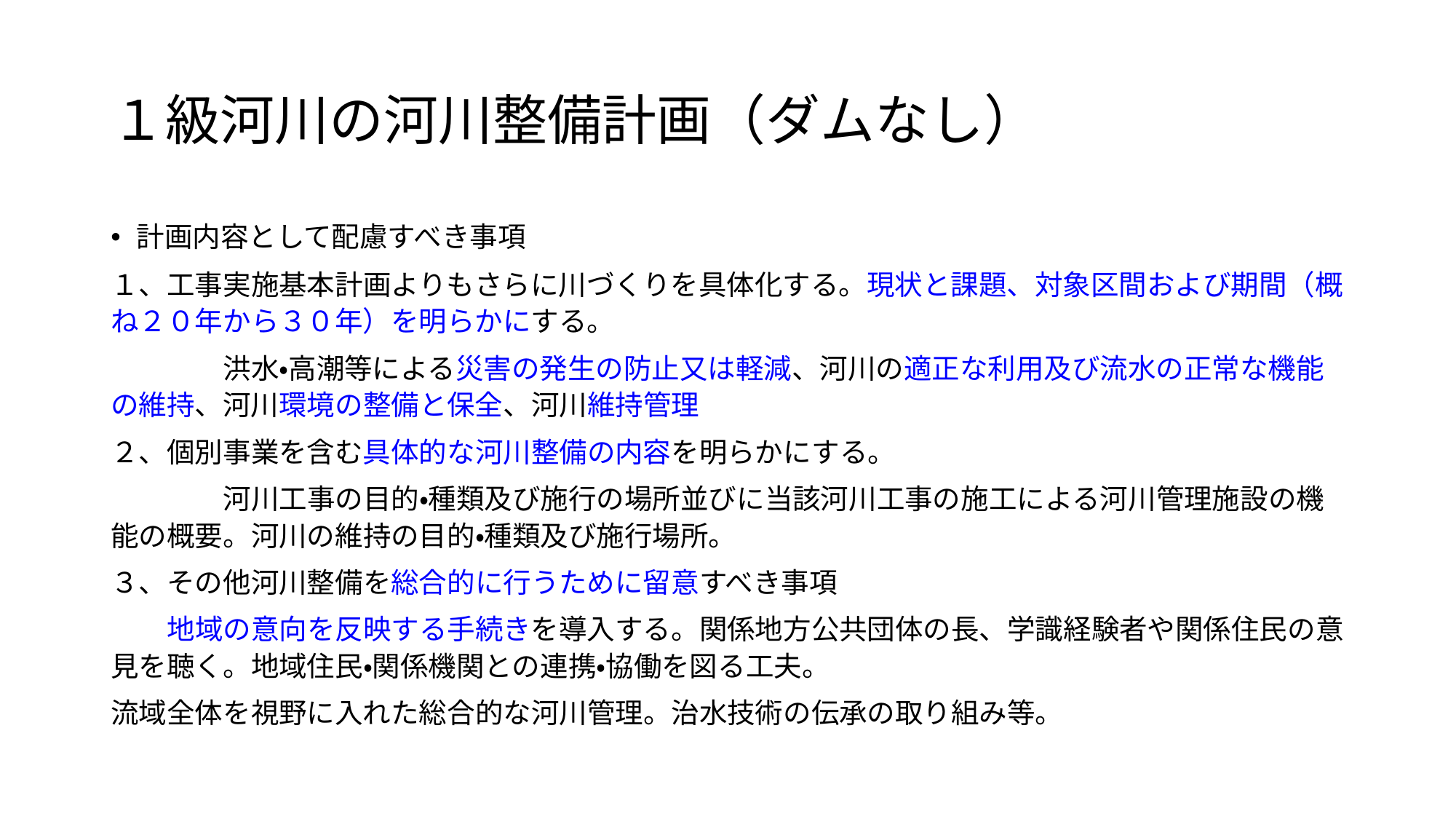

# １級河川の河川整備計画（ダムなし）
計画内容として配慮すべき事項
１、工事実施基本計画よりもさらに川づくりを具体化する。現状と課題、対象区間および期間（概ね２０年から３０年）を明らかにする。
　　　　洪水・高潮等による災害の発生の防止又は軽減、河川の適正な利用及び流水の正常な機能の維持、河川環境の整備と保全、河川維持管理
２、個別事業を含む具体的な河川整備の内容を明らかにする。
　　　　河川工事の目的・種類及び施行の場所並びに当該河川工事の施工による河川管理施設の機能の概要。河川の維持の目的・種類及び施行場所。
３、その他河川整備を総合的に行うために留意すべき事項
　　地域の意向を反映する手続きを導入する。関係地方公共団体の長、学識経験者や関係住民の意見を聴く。地域住民・関係機関との連携・協働を図る工夫。
流域全体を視野に入れた総合的な河川管理。治水技術の伝承の取り組み等。